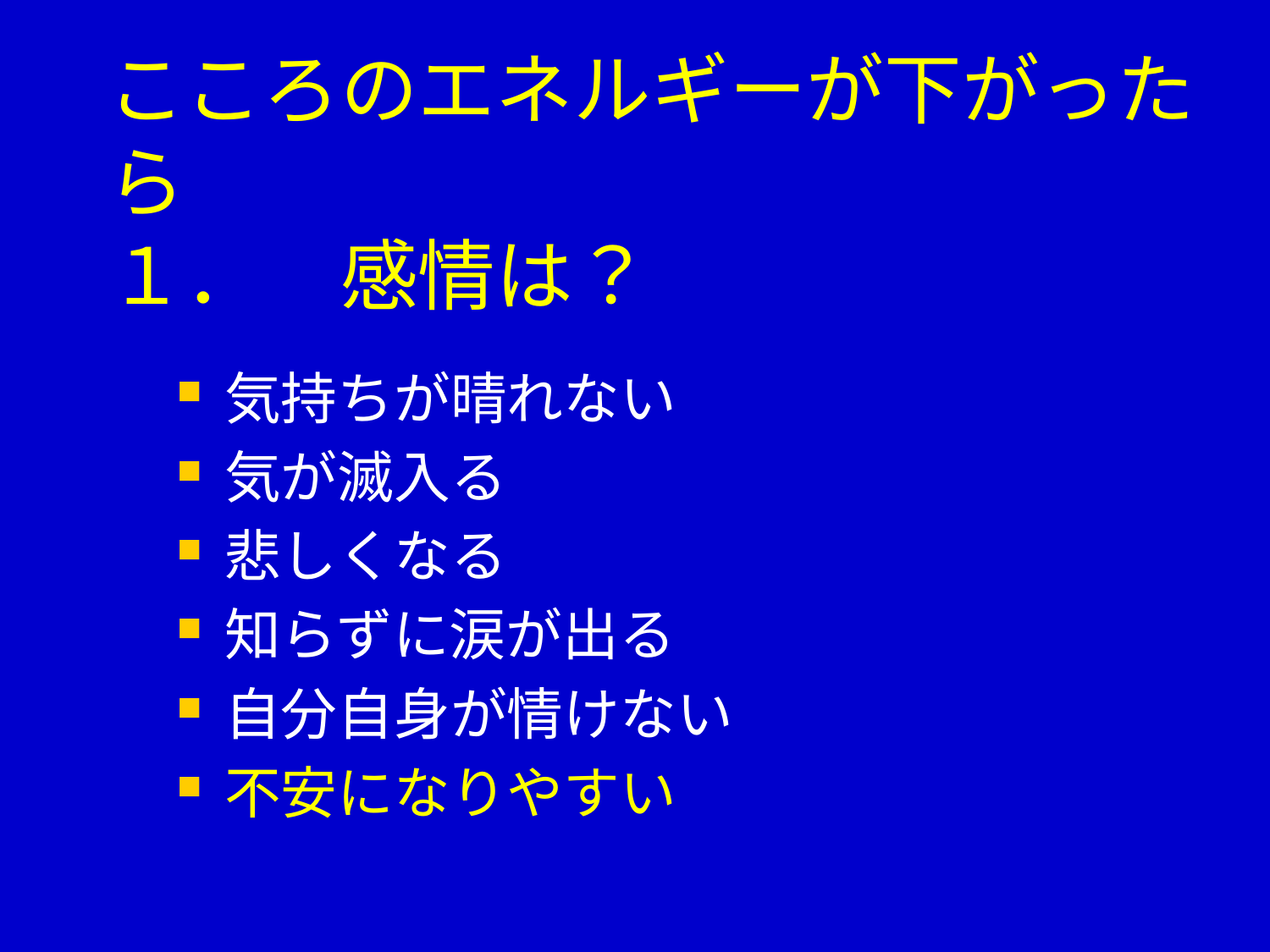

# こころのエネルギーが下がったら １．　感情は？
気持ちが晴れない
気が滅入る
悲しくなる
知らずに涙が出る
自分自身が情けない
不安になりやすい